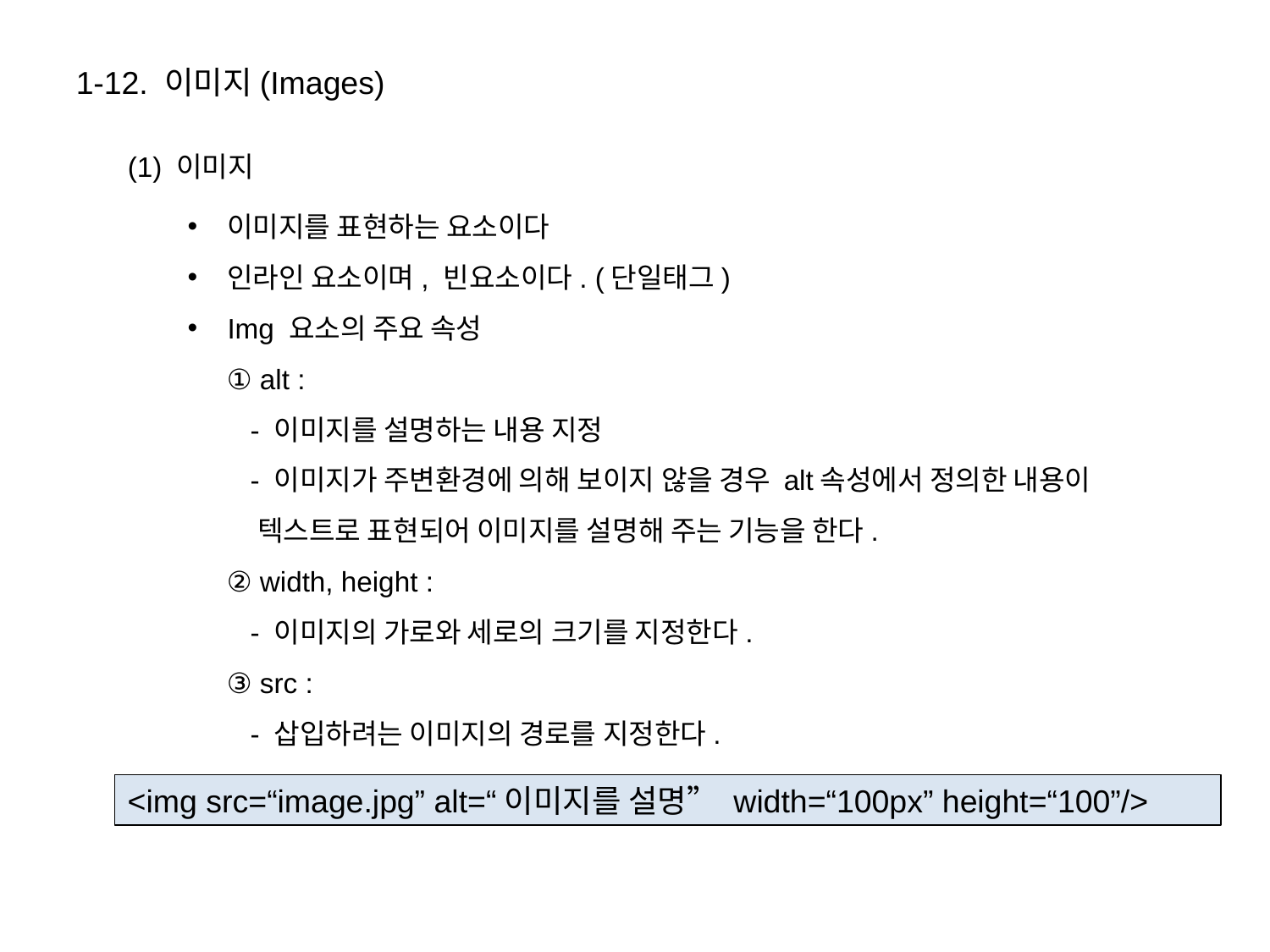

1-12. 이미지(Images)
(1) 이미지
이미지를 표현하는 요소이다
인라인 요소이며, 빈요소이다. (단일태그)
Img 요소의 주요 속성
     ① alt :
        - 이미지를 설명하는 내용 지정
        - 이미지가 주변환경에 의해 보이지 않을 경우 alt속성에서 정의한 내용이
          텍스트로 표현되어 이미지를 설명해 주는 기능을 한다.
     ② width, height :
        - 이미지의 가로와 세로의 크기를 지정한다.
     ③ src :
        - 삽입하려는 이미지의 경로를 지정한다.
<img src=“image.jpg” alt=“이미지를 설명” width=“100px” height=“100”/>